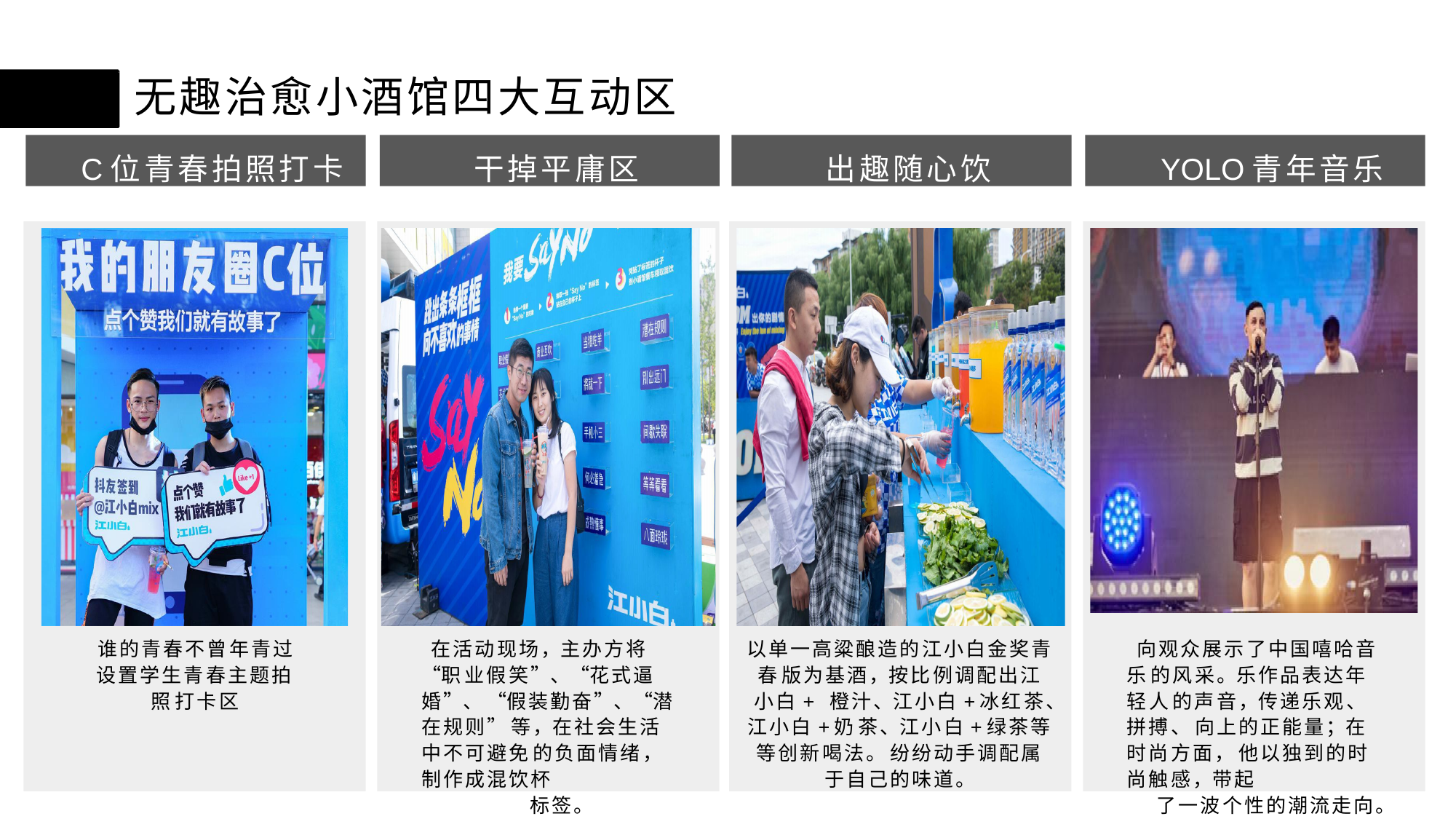

# 无趣治愈小酒馆四大互动区

C位青春拍照打卡
干掉平庸区
出趣随心饮
YOLO青年音乐

以单一高粱酿造的江小白金奖青春 版为基酒，按比例调配出江小白+  橙汁、江小白+冰红茶、江小白+奶 茶、江小白+绿茶等等创新喝法。 纷纷动手调配属于自己的味道。
谁的青春不曾年青过 设置学生青春主题拍照 打卡区
在活动现场，主办方将“职 业假笑”、“花式逼婚”、 “假装勤奋”、“潜在规则” 等，在社会生活中不可避免 的负面情绪，制作成混饮杯
标签。
向观众展示了中国嘻哈音乐 的风采。乐作品表达年轻人 的声音，传递乐观、拼搏、 向上的正能量；在时尚方面， 他以独到的时尚触感，带起
了一波个性的潮流走向。